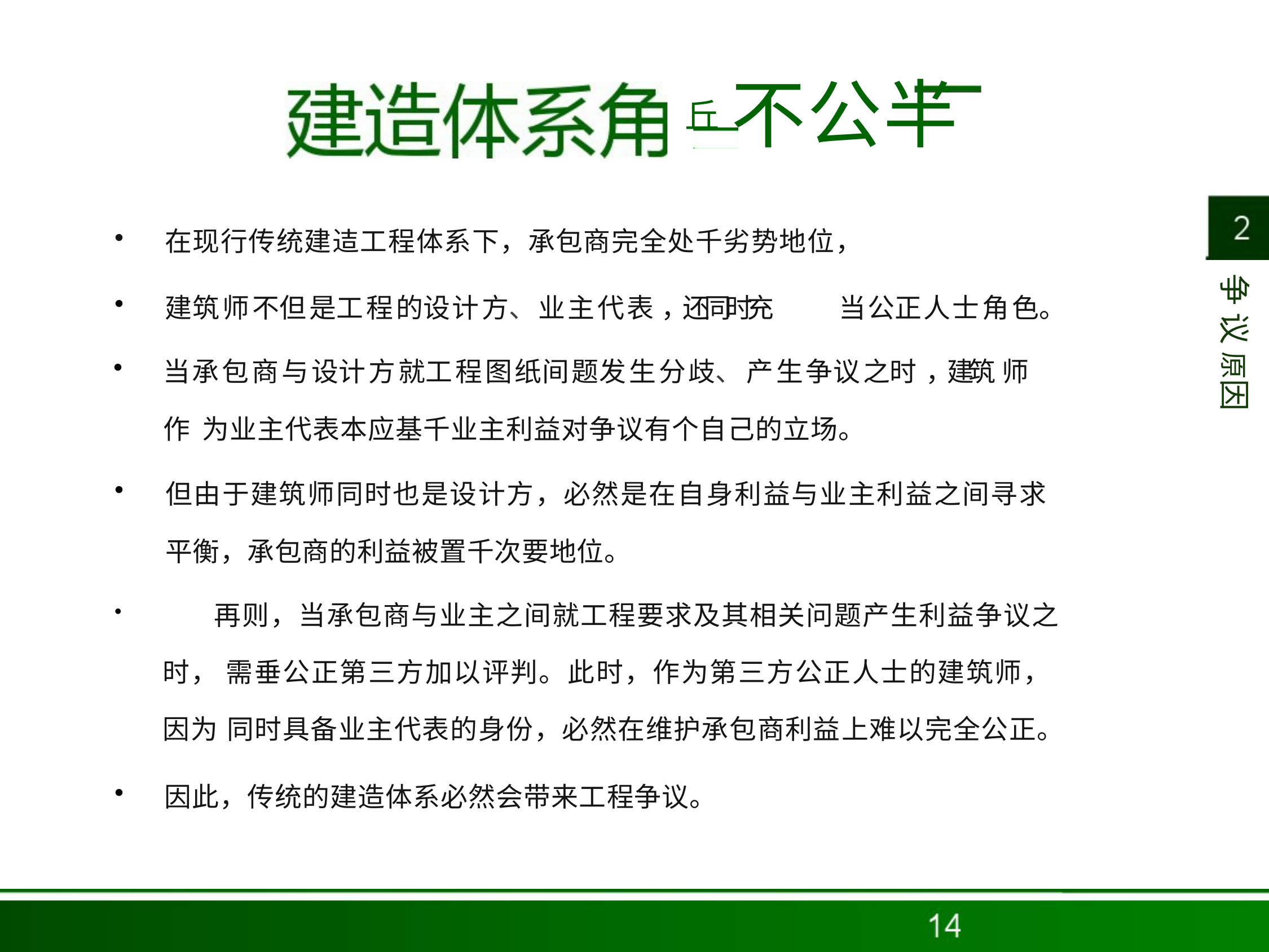

# 丘 不公半

在现行传统建迼工程体系下，承包商完全处千劣势地位，

建筑师不但是工程的设计方、业主代表，还同时充	当公正人士角色。
当承包商与设计方就工程图纸间题发生分歧、产生争议之时 ，建筑 师作 为业主代表本应基千业主利益对争议有个自己的立场。
但由于建筑师同时也是设计方，必然是在自身利益与业主利益之间寻求 平衡，承包商的利益被置千次要地位。
	再则，当承包商与业主之间就工程要求及其相关问题产生利益争议之时， 需垂公正第三方加以评判。此时，作为第三方公正人士的建筑师，因为 同时具备业主代表的身份，必然在维护承包商利益上难以完全公正。

因此，传统的建造体系必然会带来工程争议。
争 议 原因